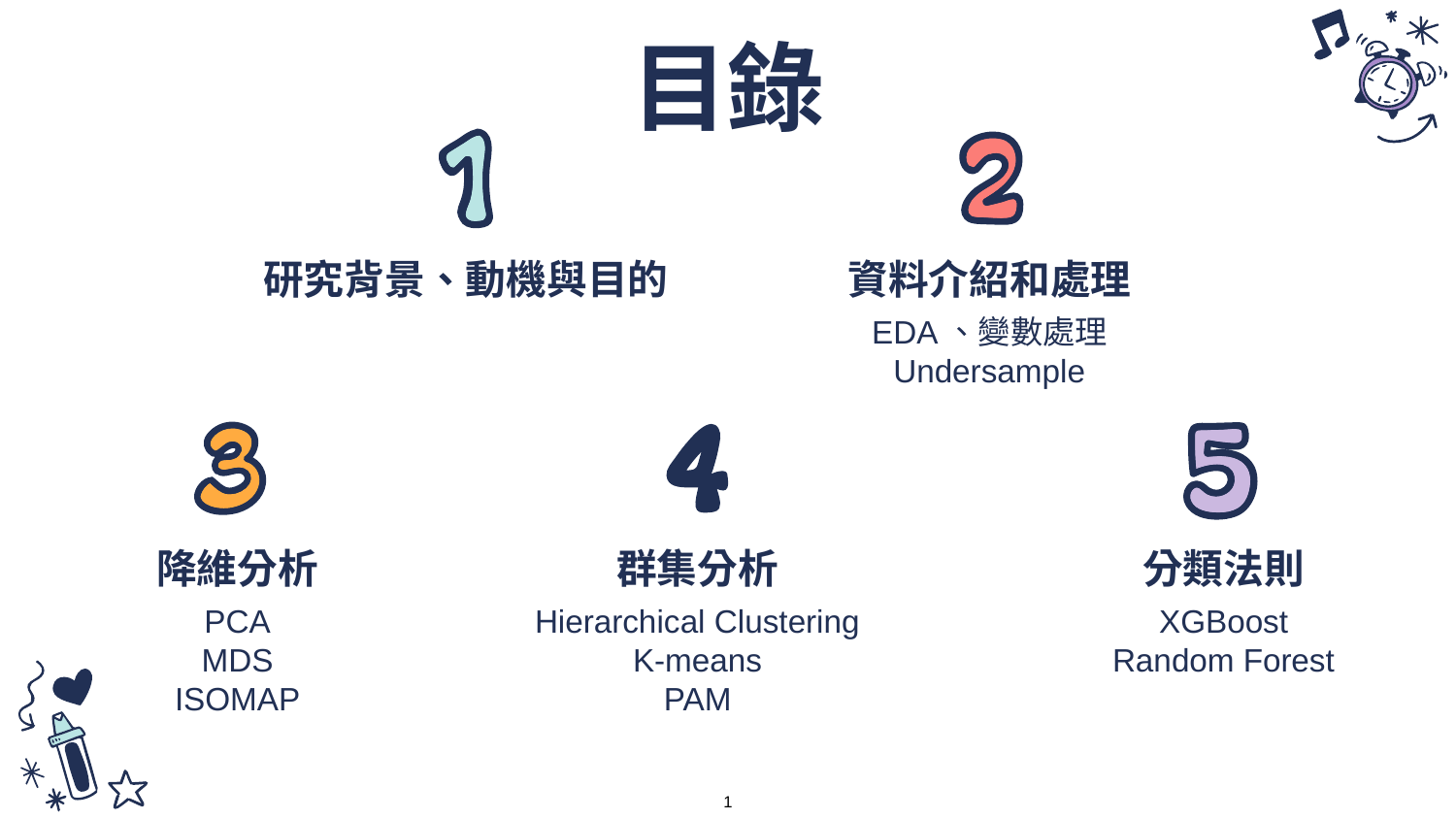

# 目錄

研究背景、動機與目的
資料介紹和處理
EDA、變數處理
Undersample

群集分析
分類法則
降維分析
PCA
MDS
ISOMAP

Hierarchical Clustering
K-means
PAM

XGBoost
Random Forest
1